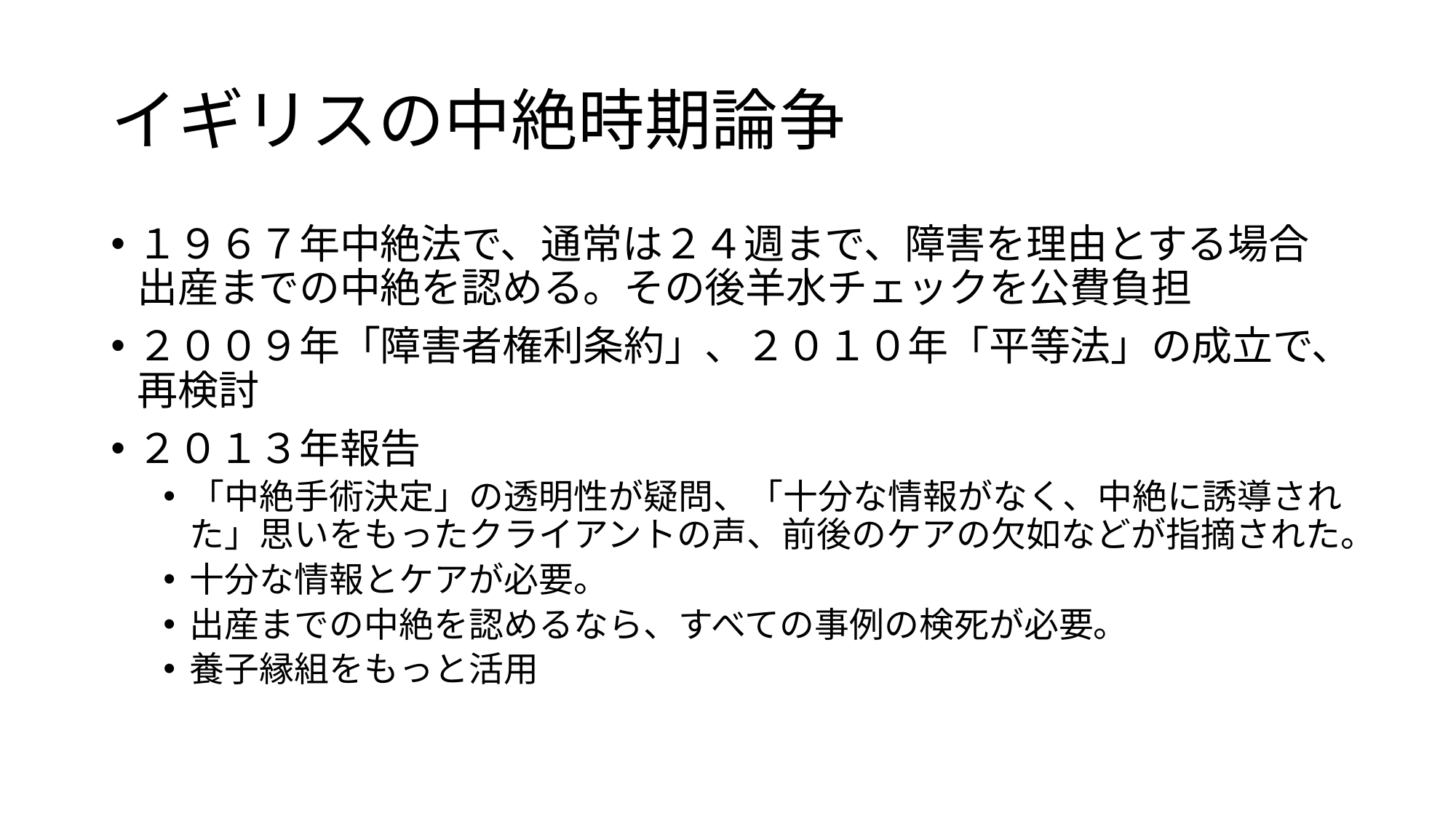

# イギリスの中絶時期論争
１９６７年中絶法で、通常は２４週まで、障害を理由とする場合出産までの中絶を認める。その後羊水チェックを公費負担
２００９年「障害者権利条約」、２０１０年「平等法」の成立で、再検討
２０１３年報告
「中絶手術決定」の透明性が疑問、「十分な情報がなく、中絶に誘導された」思いをもったクライアントの声、前後のケアの欠如などが指摘された。
十分な情報とケアが必要。
出産までの中絶を認めるなら、すべての事例の検死が必要。
養子縁組をもっと活用